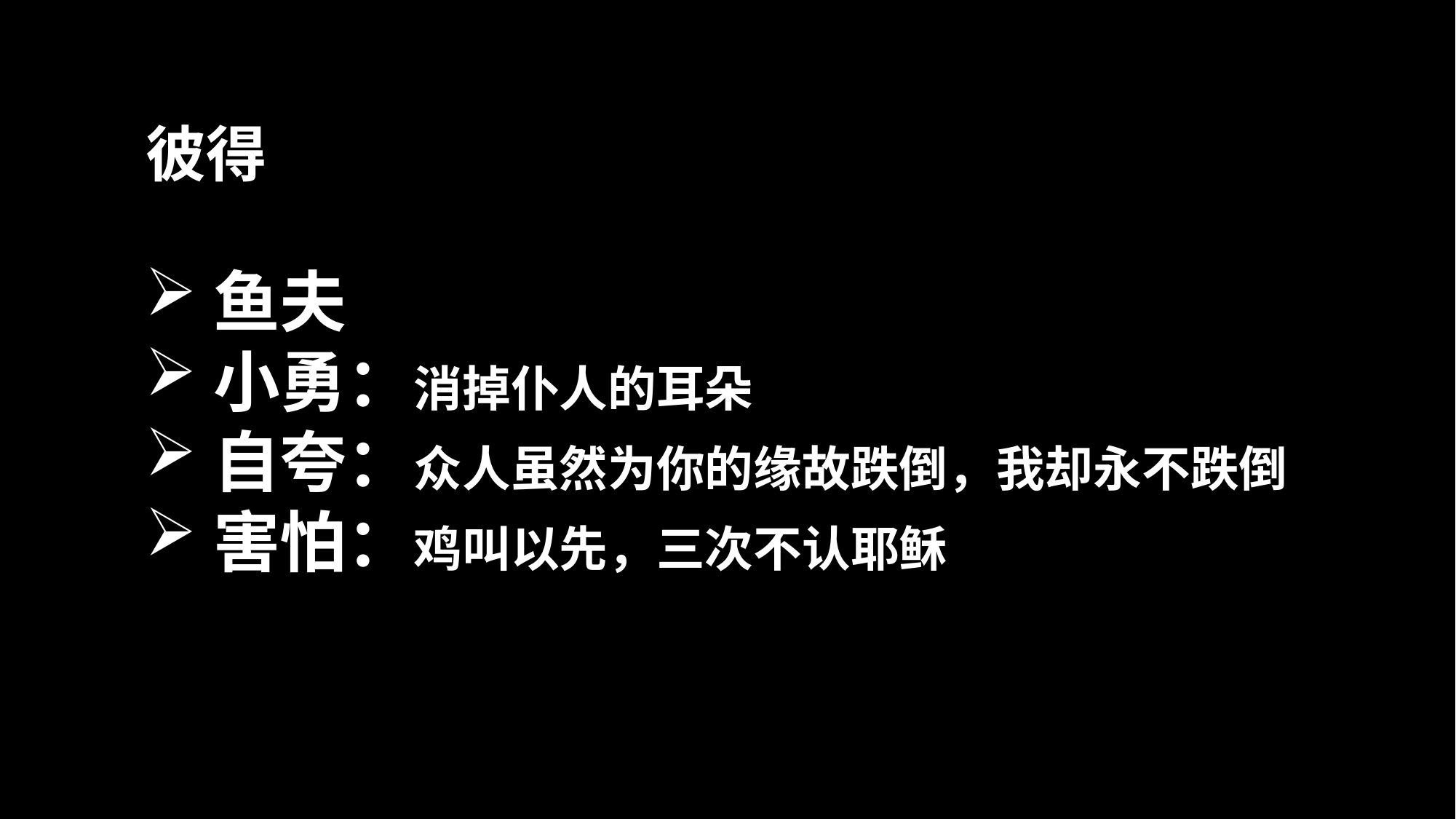

彼得
鱼夫
小勇：消掉仆人的耳朵
自夸：众人虽然为你的缘故跌倒，我却永不跌倒
害怕：鸡叫以先，三次不认耶稣